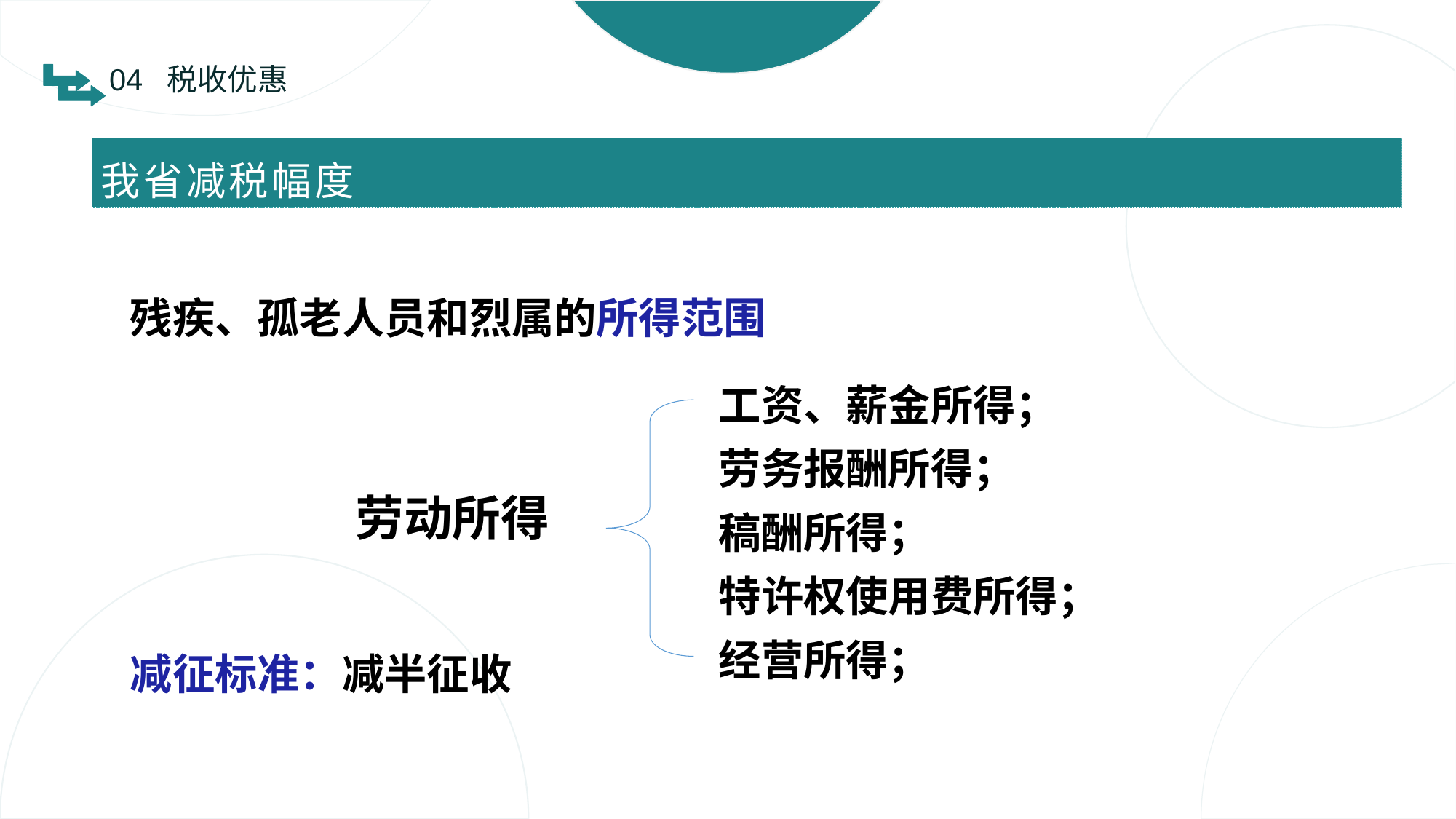

04  税收优惠

我省减税幅度

残疾、孤老人员和烈属的所得范围

减征标准：减半征收
工资、薪金所得；
劳务报酬所得；
稿酬所得；
特许权使用费所得；
经营所得；

劳动所得